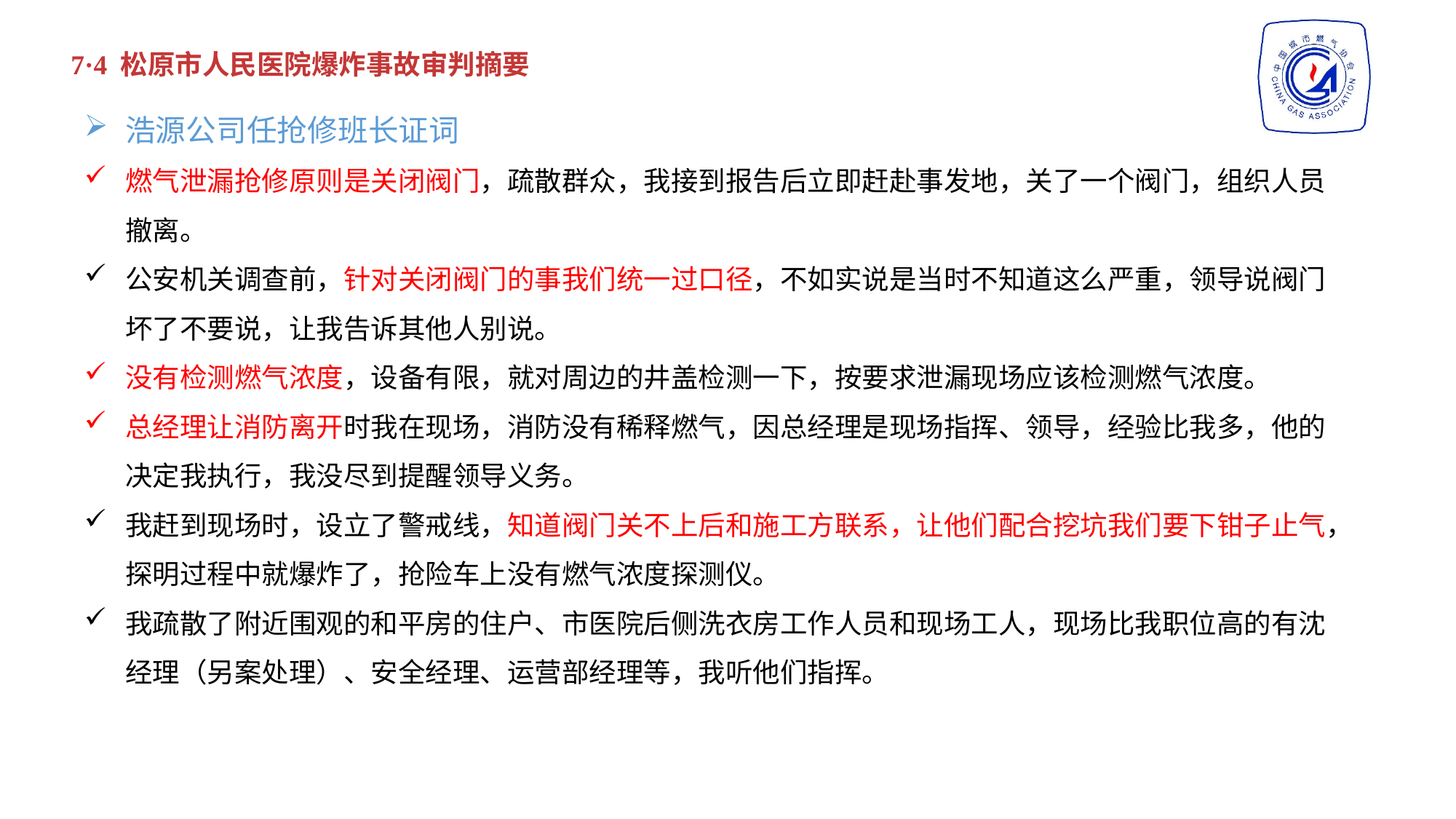

7·4 松原市人民医院爆炸事故审判摘要
浩源公司任抢修班长证词
燃气泄漏抢修原则是关闭阀门，疏散群众，我接到报告后立即赶赴事发地，关了一个阀门，组织人员撤离。
公安机关调查前，针对关闭阀门的事我们统一过口径，不如实说是当时不知道这么严重，领导说阀门坏了不要说，让我告诉其他人别说。
没有检测燃气浓度，设备有限，就对周边的井盖检测一下，按要求泄漏现场应该检测燃气浓度。
总经理让消防离开时我在现场，消防没有稀释燃气，因总经理是现场指挥、领导，经验比我多，他的决定我执行，我没尽到提醒领导义务。
我赶到现场时，设立了警戒线，知道阀门关不上后和施工方联系，让他们配合挖坑我们要下钳子止气，探明过程中就爆炸了，抢险车上没有燃气浓度探测仪。
我疏散了附近围观的和平房的住户、市医院后侧洗衣房工作人员和现场工人，现场比我职位高的有沈经理（另案处理）、安全经理、运营部经理等，我听他们指挥。